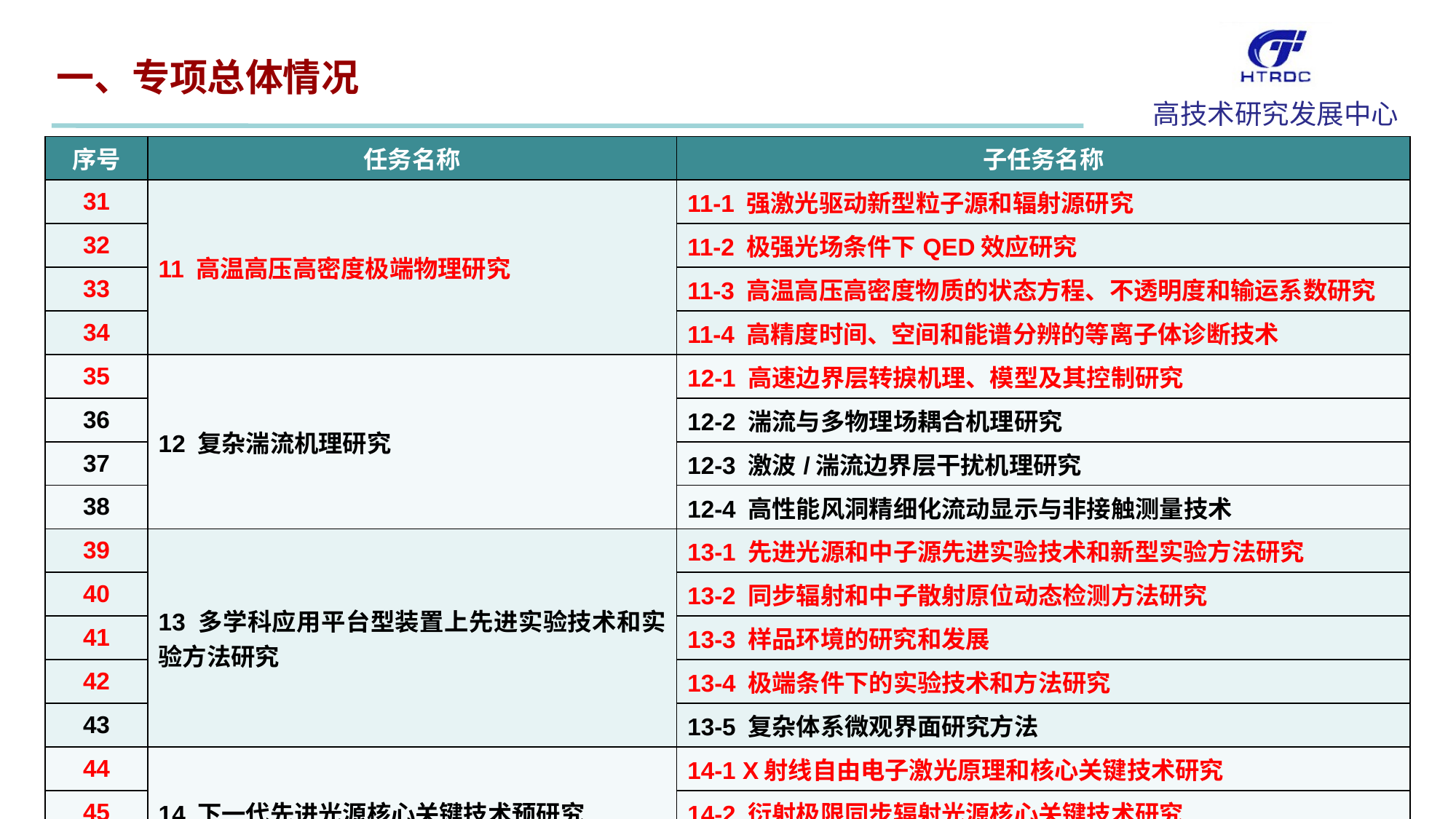

一、专项总体情况
| 序号 | 任务名称 | 子任务名称 |
| --- | --- | --- |
| 31 | 11 高温高压高密度极端物理研究 | 11-1 强激光驱动新型粒子源和辐射源研究 |
| 32 |  | 11-2 极强光场条件下QED效应研究 |
| 33 |  | 11-3 高温高压高密度物质的状态方程、不透明度和输运系数研究 |
| 34 |  | 11-4 高精度时间、空间和能谱分辨的等离子体诊断技术 |
| 35 | 12 复杂湍流机理研究 | 12-1 高速边界层转捩机理、模型及其控制研究 |
| 36 |  | 12-2 湍流与多物理场耦合机理研究 |
| 37 |  | 12-3 激波/湍流边界层干扰机理研究 |
| 38 |  | 12-4 高性能风洞精细化流动显示与非接触测量技术 |
| 39 | 13 多学科应用平台型装置上先进实验技术和实验方法研究 | 13-1 先进光源和中子源先进实验技术和新型实验方法研究 |
| 40 |  | 13-2 同步辐射和中子散射原位动态检测方法研究 |
| 41 |  | 13-3 样品环境的研究和发展 |
| 42 |  | 13-4 极端条件下的实验技术和方法研究 |
| 43 |  | 13-5 复杂体系微观界面研究方法 |
| 44 | 14 下一代先进光源核心关键技术预研究 | 14-1 X射线自由电子激光原理和核心关键技术研究 |
| 45 |  | 14-2 衍射极限同步辐射光源核心关键技术研究 |
| 46 |  | 14-3 能量回收型直线加速器关键技术研究 |